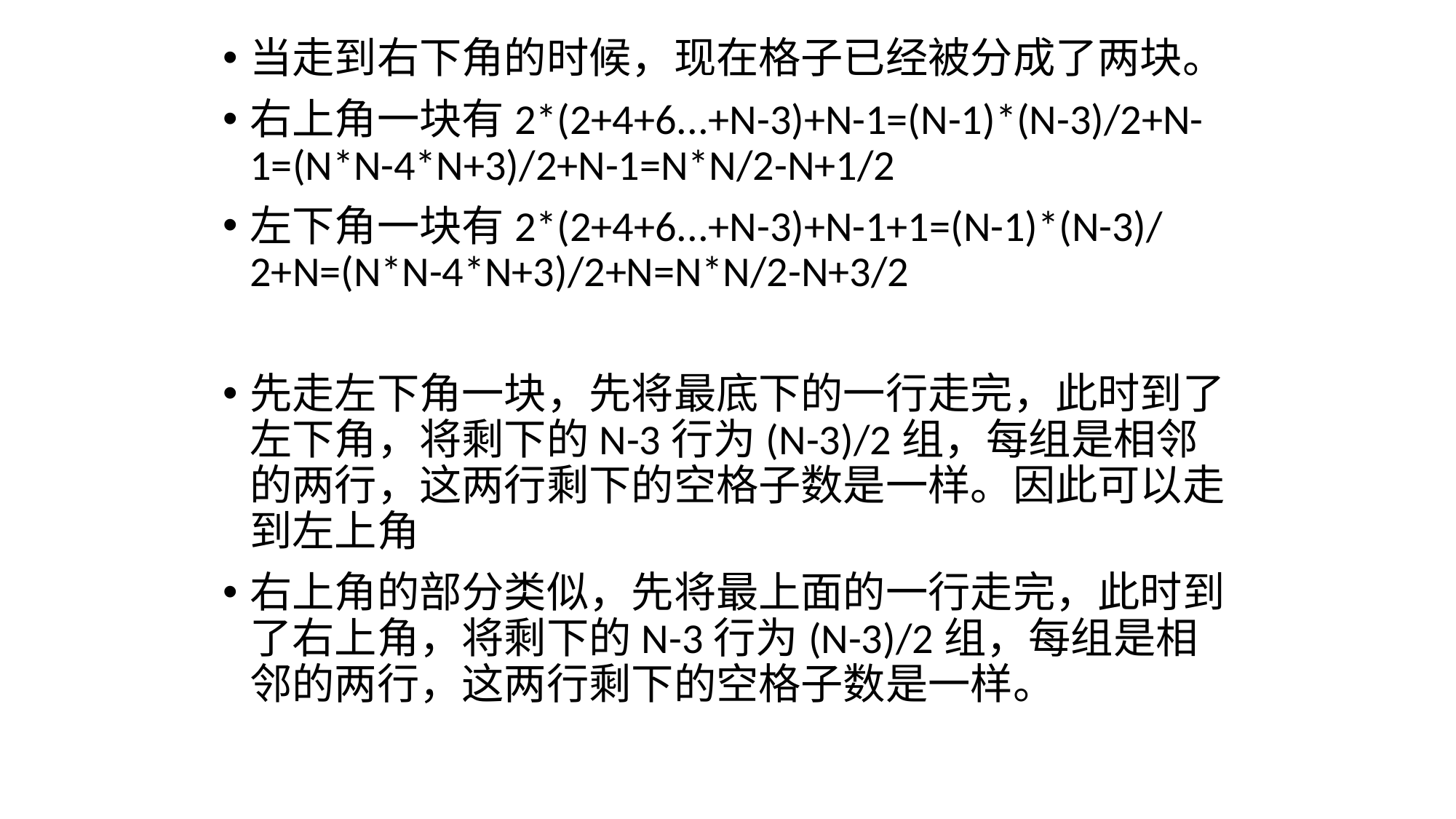

当走到右下角的时候，现在格子已经被分成了两块。
右上角一块有2*(2+4+6...+N-3)+N-1=(N-1)*(N-3)/2+N-1=(N*N-4*N+3)/2+N-1=N*N/2-N+1/2
左下角一块有2*(2+4+6...+N-3)+N-1+1=(N-1)*(N-3)/2+N=(N*N-4*N+3)/2+N=N*N/2-N+3/2

先走左下角一块，先将最底下的一行走完，此时到了左下角，将剩下的N-3行为(N-3)/2组，每组是相邻的两行，这两行剩下的空格子数是一样。因此可以走到左上角
右上角的部分类似，先将最上面的一行走完，此时到了右上角，将剩下的N-3行为(N-3)/2组，每组是相邻的两行，这两行剩下的空格子数是一样。